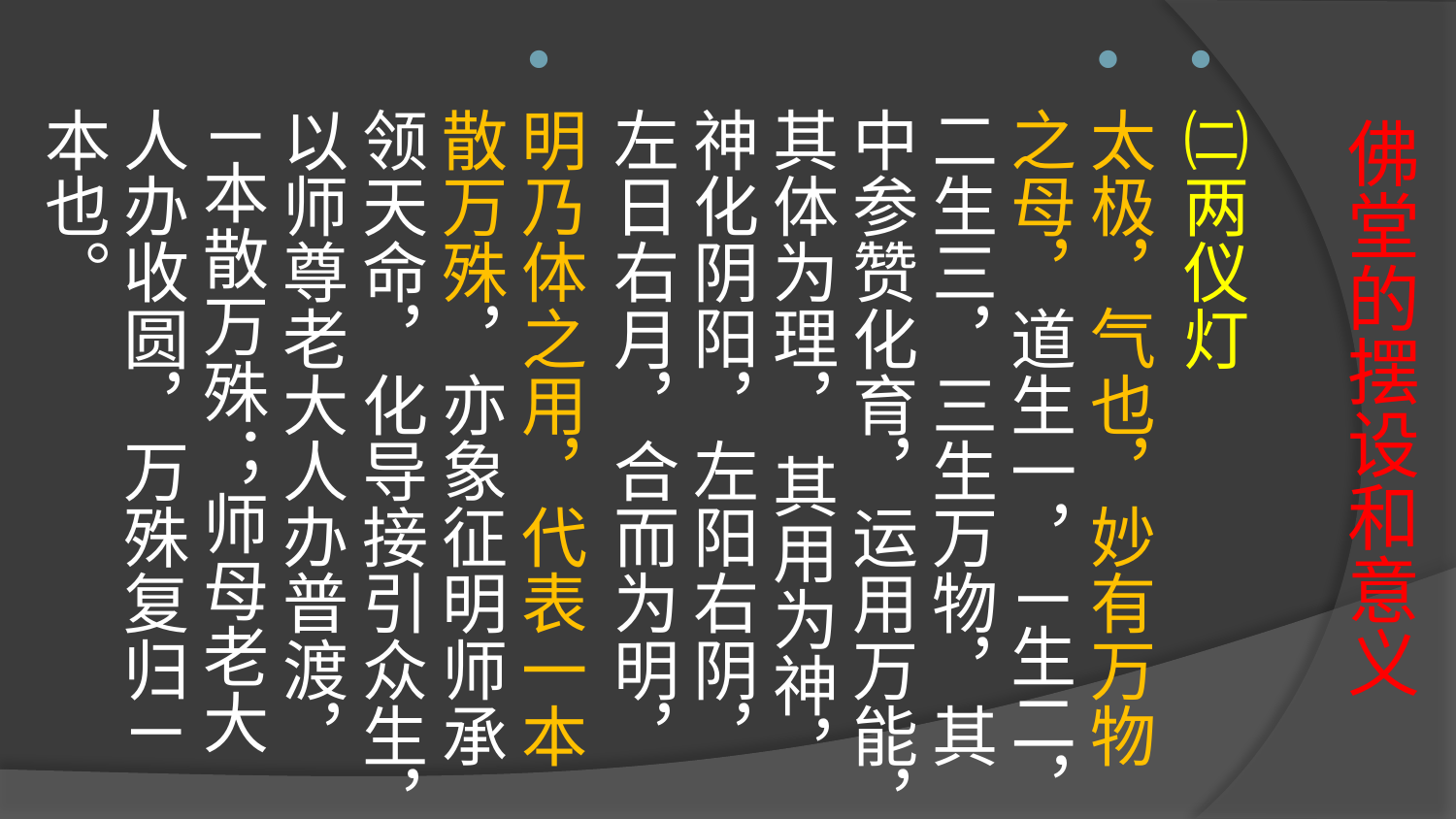

# 佛堂的摆设和意义
㈡两仪灯
太极，气也，妙有万物之母，道生一，ㄧ生二，二生三，三生万物，其中参赞化育，运用万能，其体为理， 其用为神，神化阴阳，左阳右阴，左日右月，合而为明，
明乃体之用，代表一本散万殊，亦象征明师承领天命，化导接引众生，以师尊老大人办普渡，ㄧ本散万殊；师母老大人办收圆，万殊复归ㄧ本也。